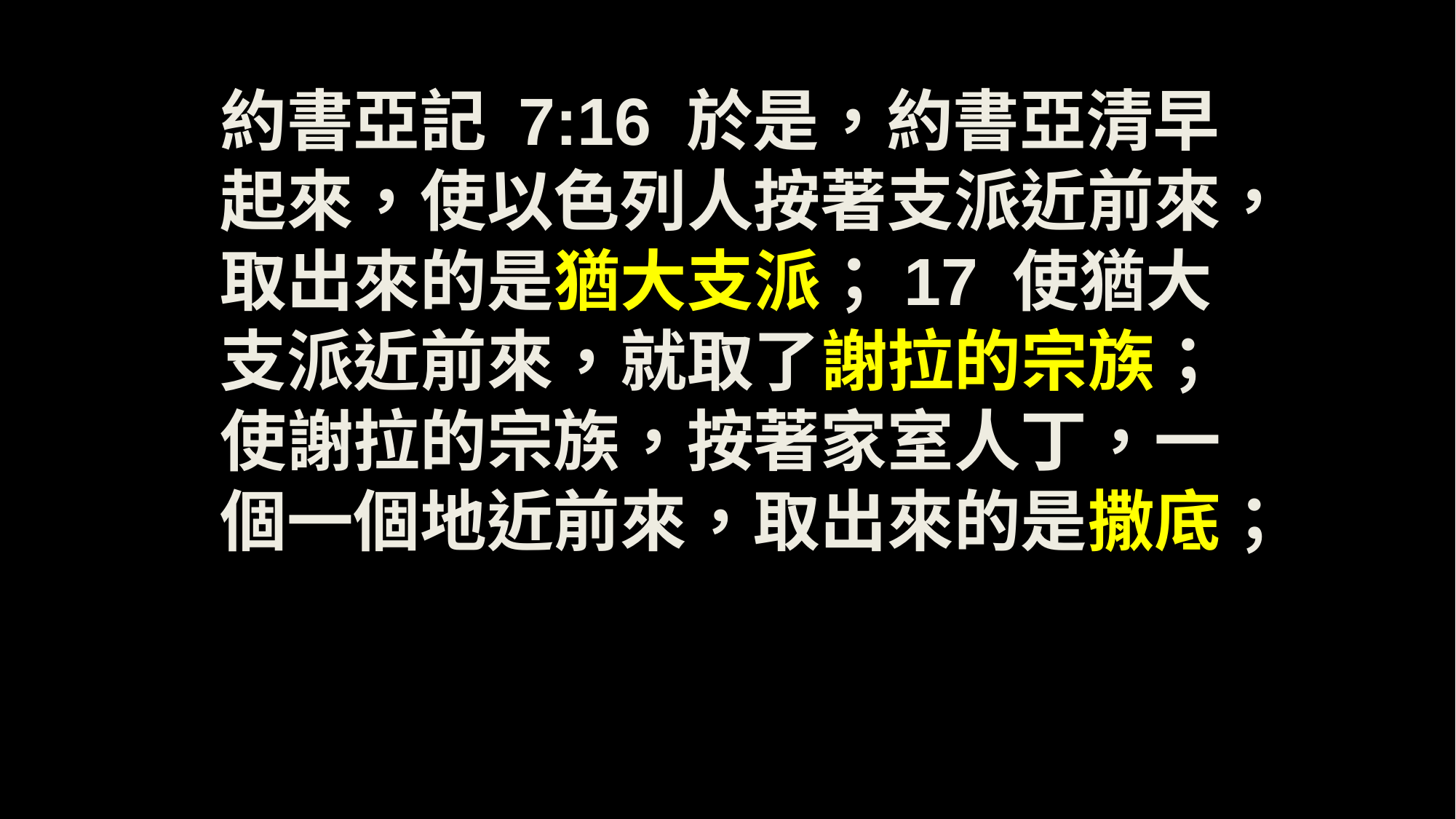

約書亞記 7:16 於是，約書亞清早起來，使以色列人按著支派近前來，取出來的是猶大支派；17 使猶大支派近前來，就取了謝拉的宗族；使謝拉的宗族，按著家室人丁，一個一個地近前來，取出來的是撒底；